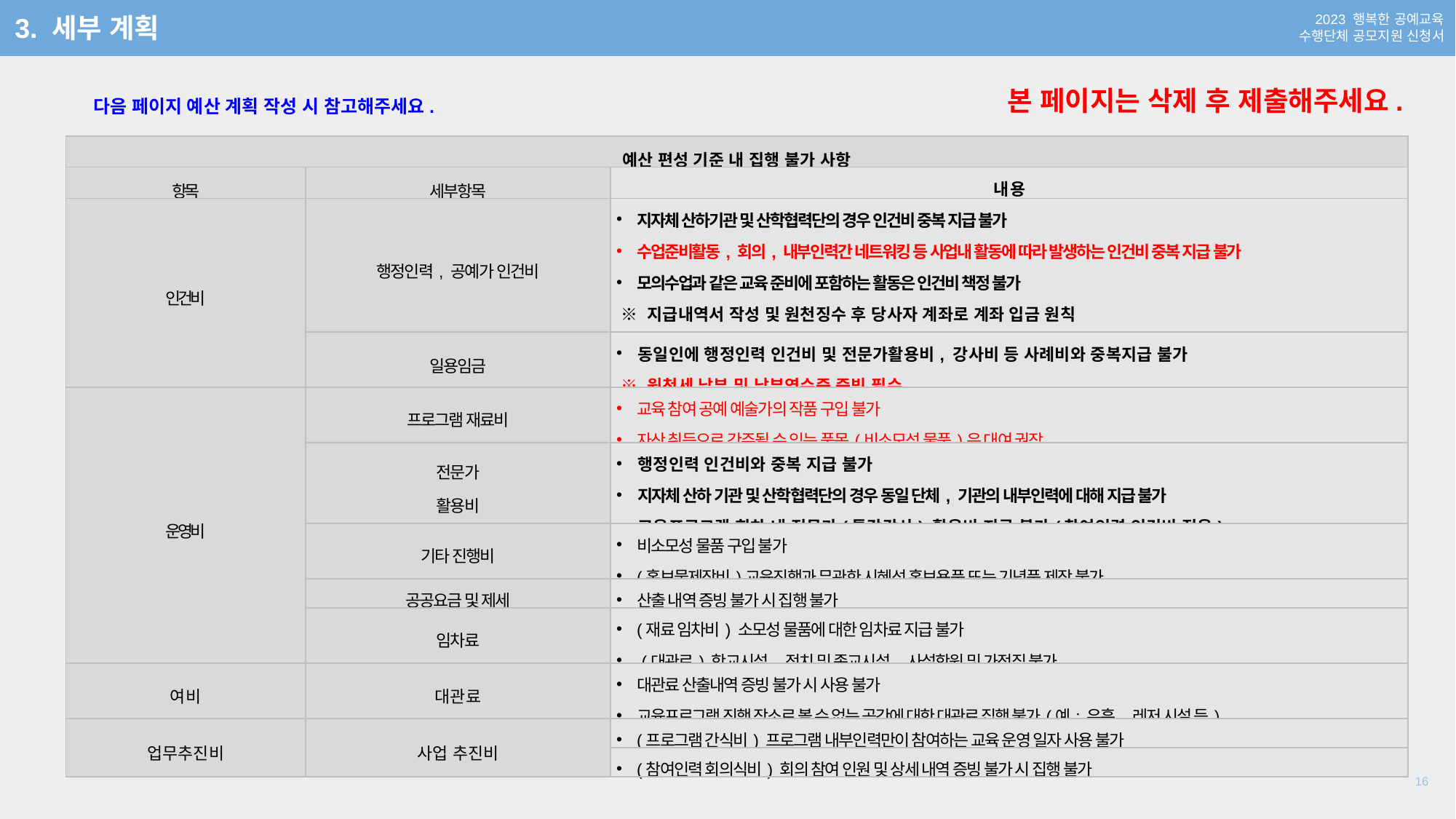

3. 세부 계획
본 페이지는 삭제 후 제출해주세요.
다음 페이지 예산 계획 작성 시 참고해주세요.
| 예산 편성 기준 내 집행 불가 사항 |  |  |
| --- | --- | --- |
| 항목 | 세부항목 | 내 용 |
| 인건비 | 행정인력, 공예가 인건비 | 지자체 산하기관 및 산학협력단의 경우 인건비 중복 지급 불가 수업준비활동, 회의, 내부인력간 네트워킹 등 사업내 활동에 따라 발생하는 인건비 중복 지급 불가 모의수업과 같은 교육 준비에 포함하는 활동은 인건비 책정 불가 ※ 지급내역서 작성 및 원천징수 후 당사자 계좌로 계좌 입금 원칙 ※ 원천세 납부 및 납부영수증 증빙 필수 |
|  | 일용임금 | 동일인에 행정인력 인건비 및 전문가활용비, 강사비 등 사례비와 중복지급 불가 ※ 원천세 납부 및 납부영수증 증빙 필수 |
| 운영비 | 프로그램 재료비 | 교육 참여 공예 예술가의 작품 구입 불가 자산 취득으로 간주될 수 있는 품목(비소모성 물품)은 대여 권장 |
|  | 전문가 활용비 | 행정인력 인건비와 중복 지급 불가 지자체 산하 기관 및 산학협력단의 경우 동일 단체, 기관의 내부인력에 대해 지급 불가 교육프로그램 회차 내 전문가(특강강사) 활용비 지급 불가(참여인력 인건비 적용) |
|  | 기타 진행비 | 비소모성 물품 구입 불가 (홍보물제작비)교육진행과 무관한 시혜성 홍보용품 또는 기념품 제작 불가 |
|  | 공공요금 및 제세 | 산출 내역 증빙 불가 시 집행 불가 |
|  | 임차료 | (재료 임차비) 소모성 물품에 대한 임차료 지급 불가 (대관료) 학교시설, 정치 및 종교시설, 사설학원 및 가정집 불가 |
| 여비 | 대관료 | 대관료 산출내역 증빙 불가 시 사용 불가 교육프로그램 진행 장소로 볼 수 없는 공간에 대한 대관료 집행 불가(예: 유흥, 레저 시설 등) |
| 업무추진비 | 사업 추진비 | (프로그램 간식비) 프로그램 내부인력만이 참여하는 교육 운영 일자 사용 불가 |
|  |  | (참여인력 회의식비) 회의 참여 인원 및 상세 내역 증빙 불가 시 집행 불가 |
16